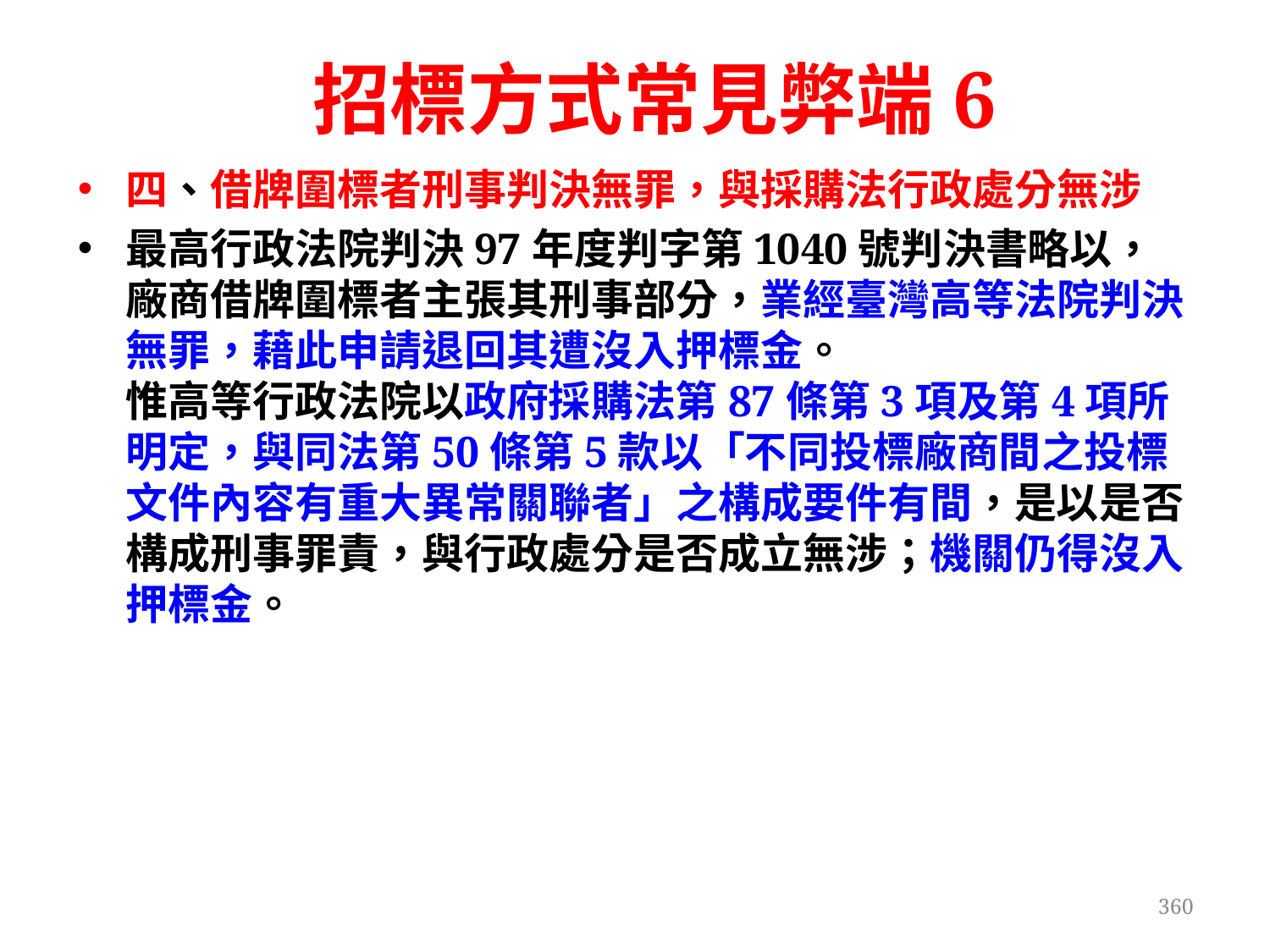

招標方式常見弊端6
四、借牌圍標者刑事判決無罪，與採購法行政處分無涉
最高行政法院判決97年度判字第1040號判決書略以，廠商借牌圍標者主張其刑事部分，業經臺灣高等法院判決無罪，藉此申請退回其遭沒入押標金。
惟高等行政法院以政府採購法第87條第3項及第4項所明定，與同法第50條第5款以「不同投標廠商間之投標文件內容有重大異常關聯者」之構成要件有間，是以是否構成刑事罪責，與行政處分是否成立無涉；機關仍得沒入押標金。
360